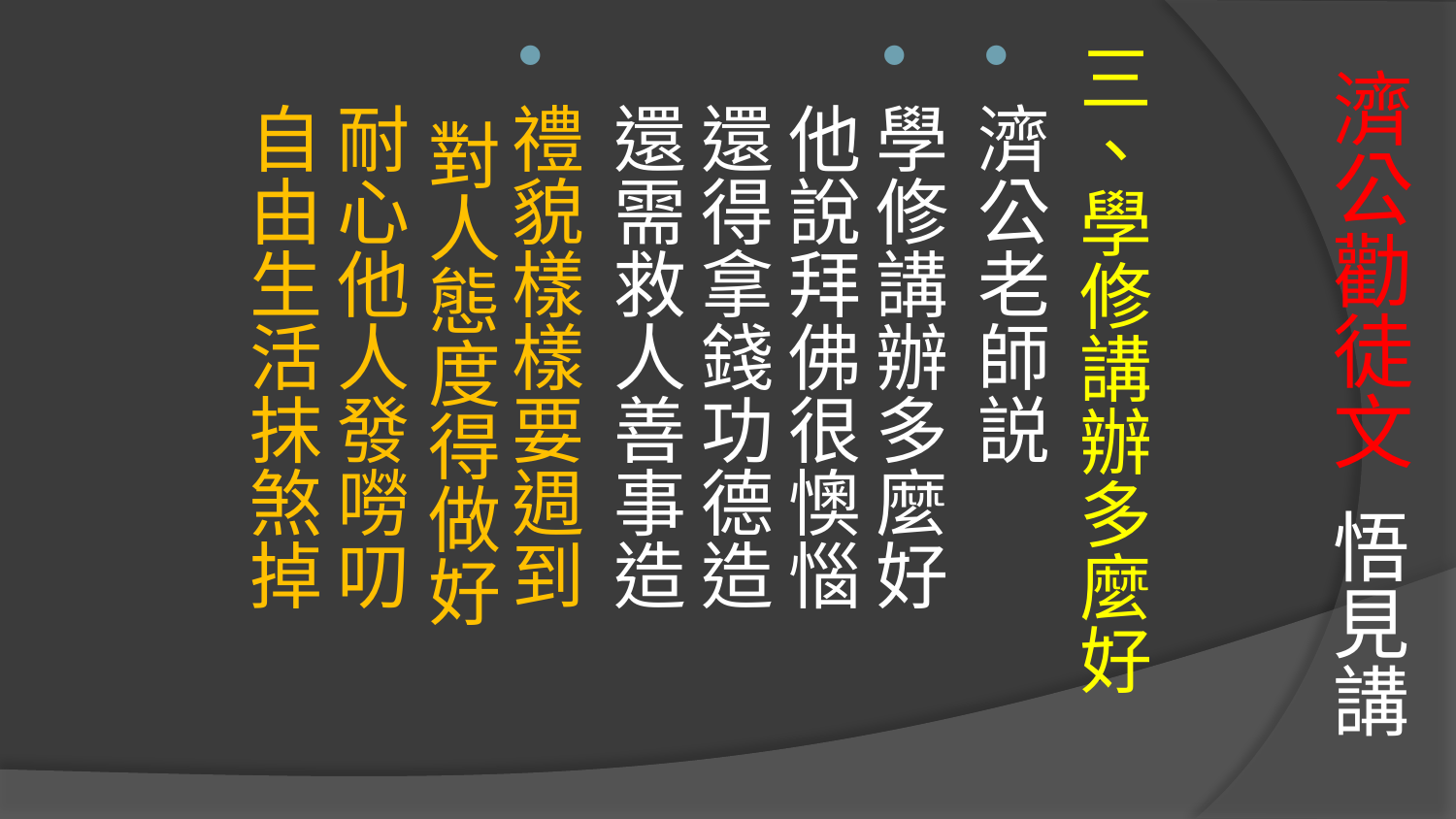

# 濟公勸徒文  悟見講
三、學修講辦多麼好
濟公老師説
學修講辦多麼好　      他說拜佛很懊惱
還得拿錢功德造　      還需救人善事造
禮貌樣樣要週到　        對人態度得做好
耐心他人發嘮叨　    自由生活抹煞掉